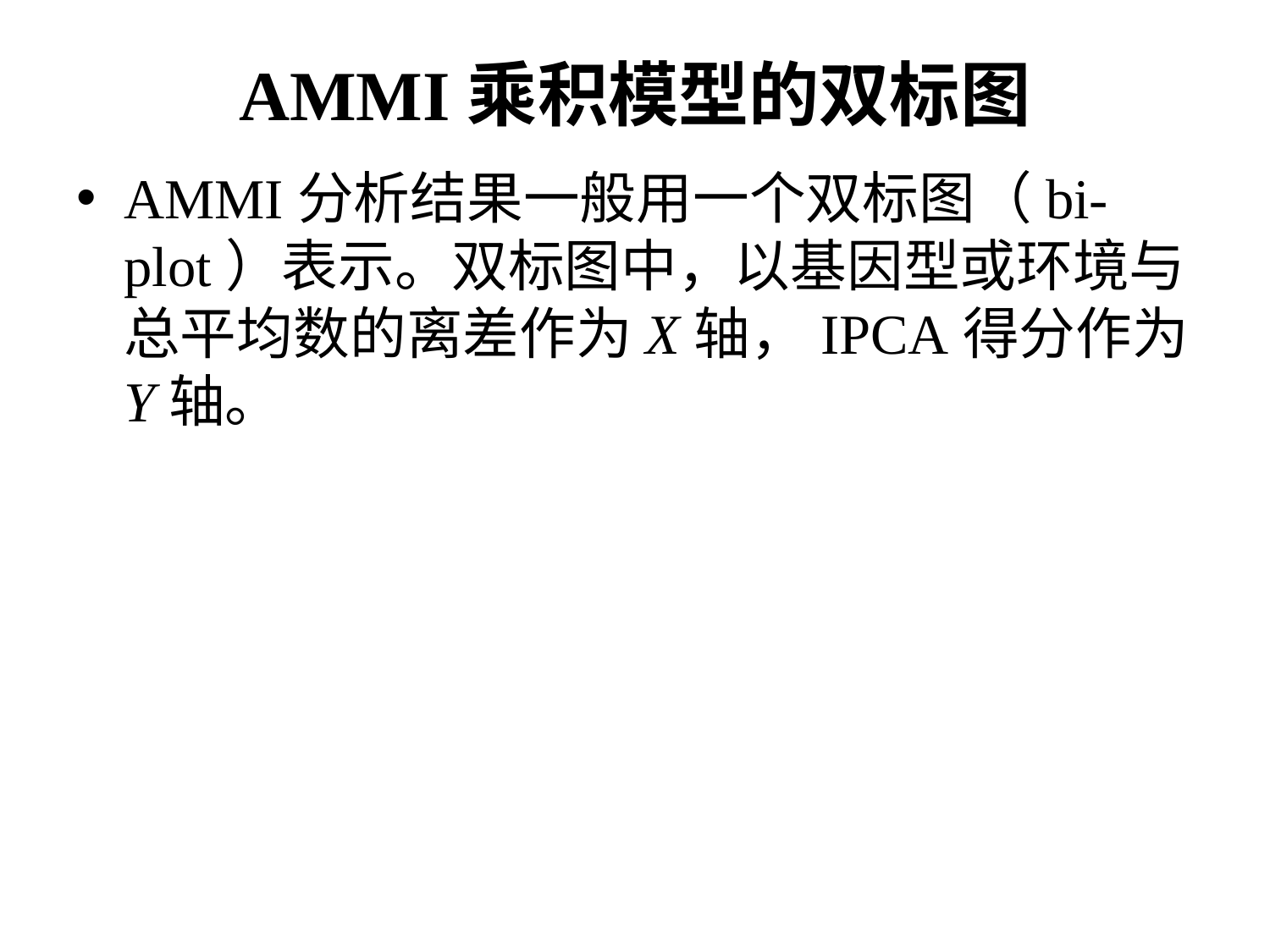

# AMMI乘积模型的双标图
AMMI分析结果一般用一个双标图（bi-plot）表示。双标图中，以基因型或环境与总平均数的离差作为X轴，IPCA得分作为Y轴。